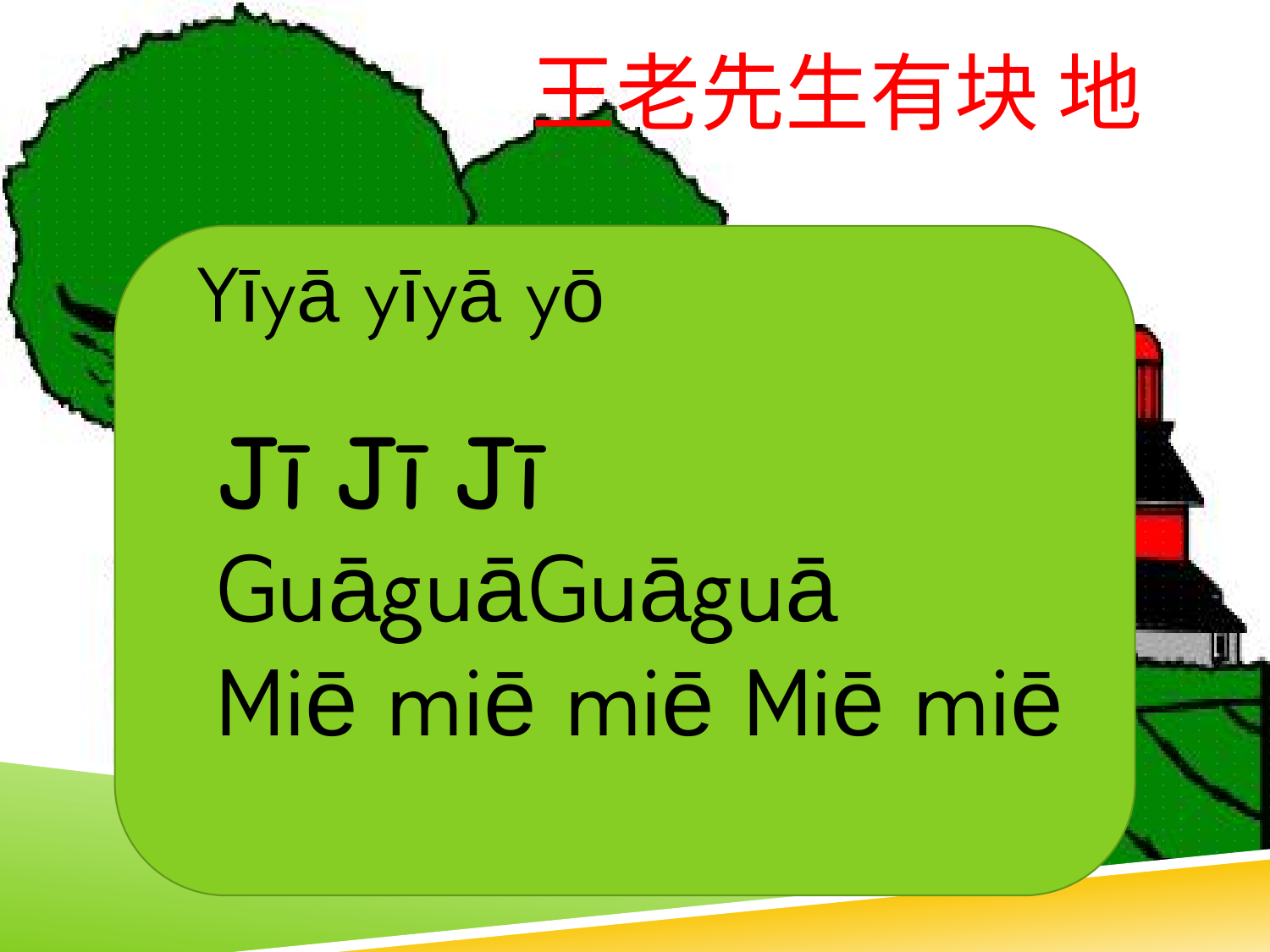

# 王老先生有块 地

Yīyā yīyā yō
Jī Jī Jī
GuāguāGuāguā
Miē miē miē Miē miē